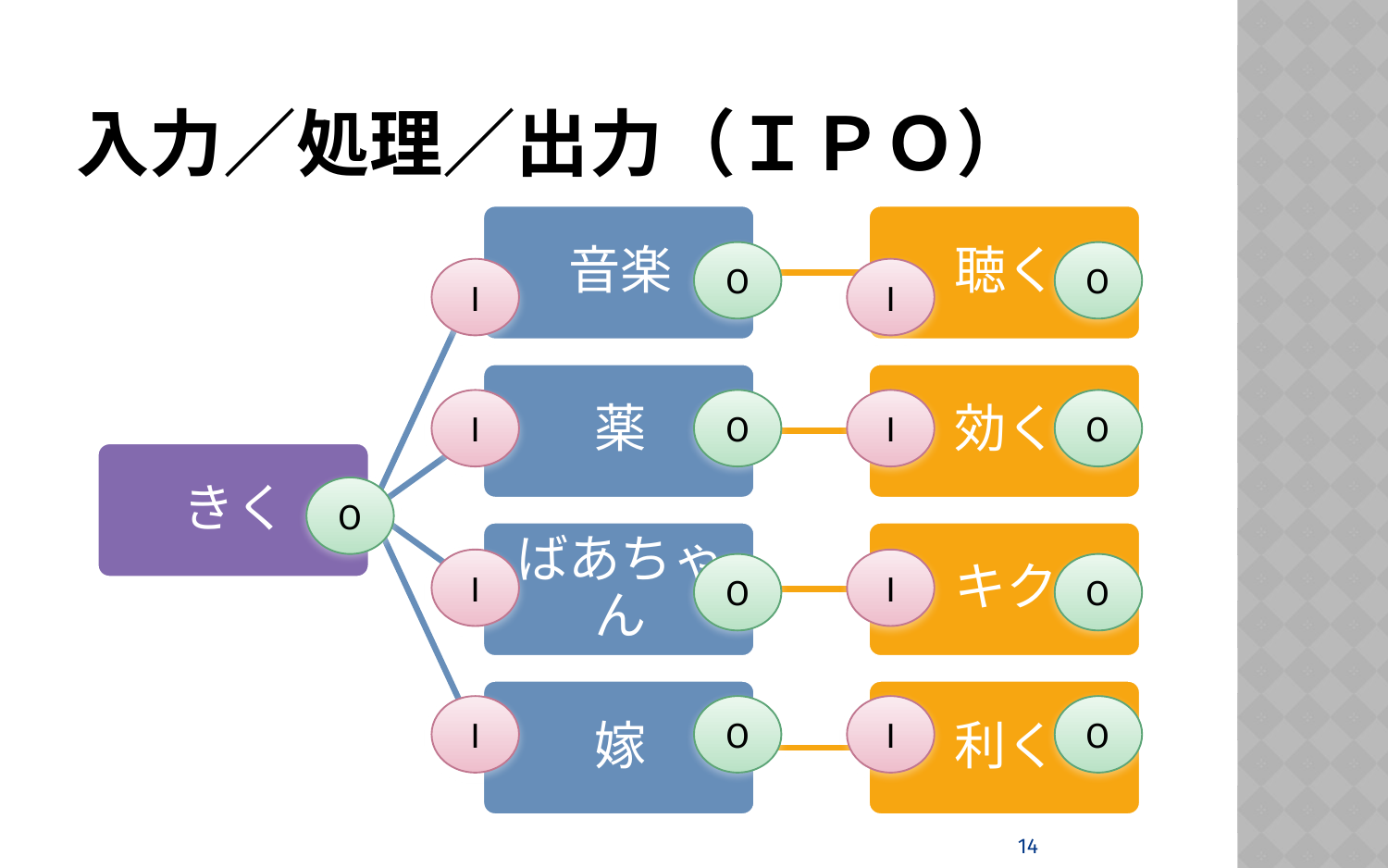

# 入力／処理／出力（ＩＰＯ）
きく

音楽

聴く

薬

効く

ばあちゃん

キク

嫁

利く
O
O
I
I
I
O
I
O
O
I
I
O
O
I
O
I
O
14